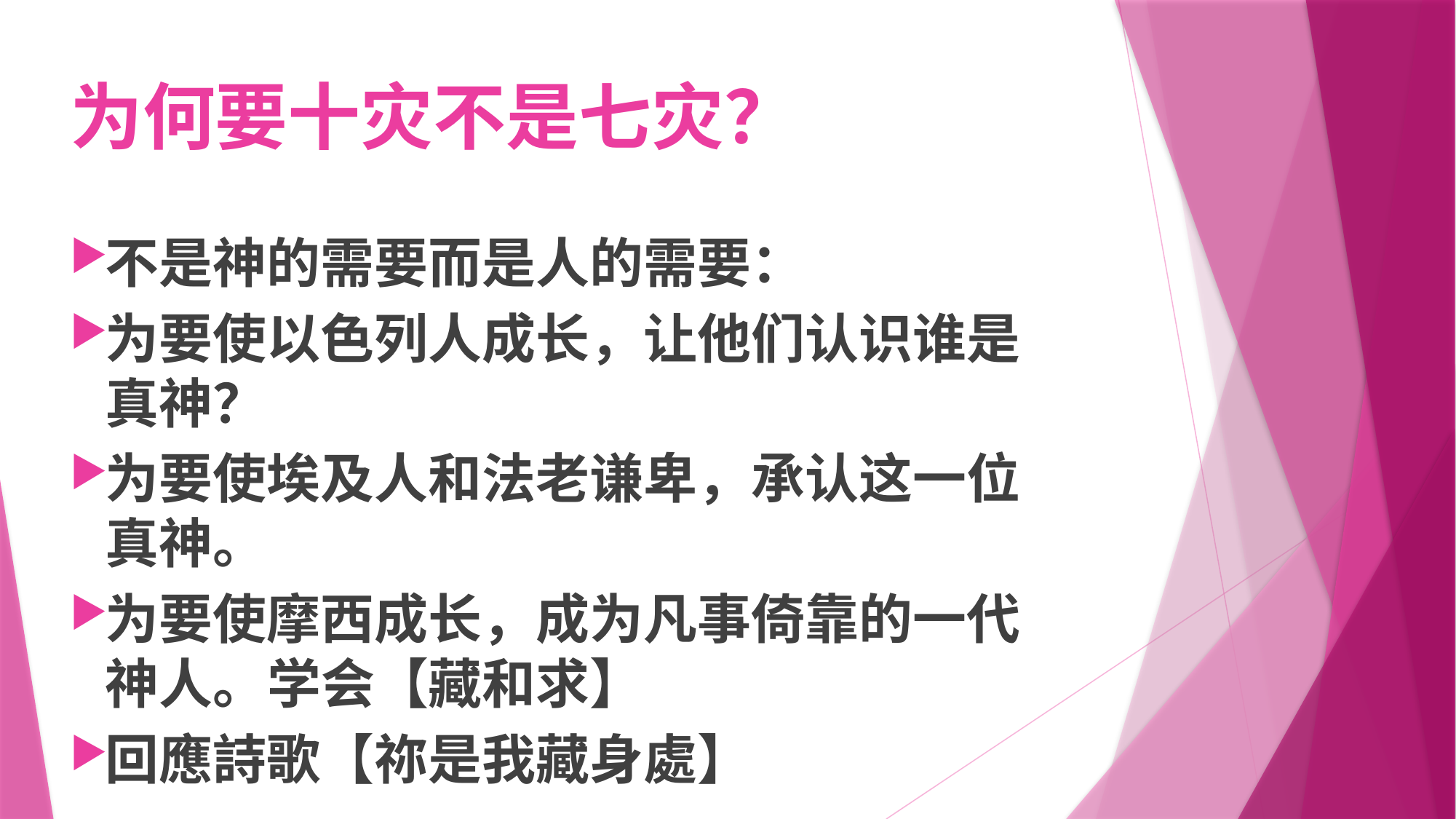

# 为何要十灾不是七灾？
不是神的需要而是人的需要：
为要使以色列人成长，让他们认识谁是真神？
为要使埃及人和法老谦卑，承认这一位真神。
为要使摩西成长，成为凡事倚靠的一代神人。学会【藏和求】
回應詩歌【祢是我藏身處】